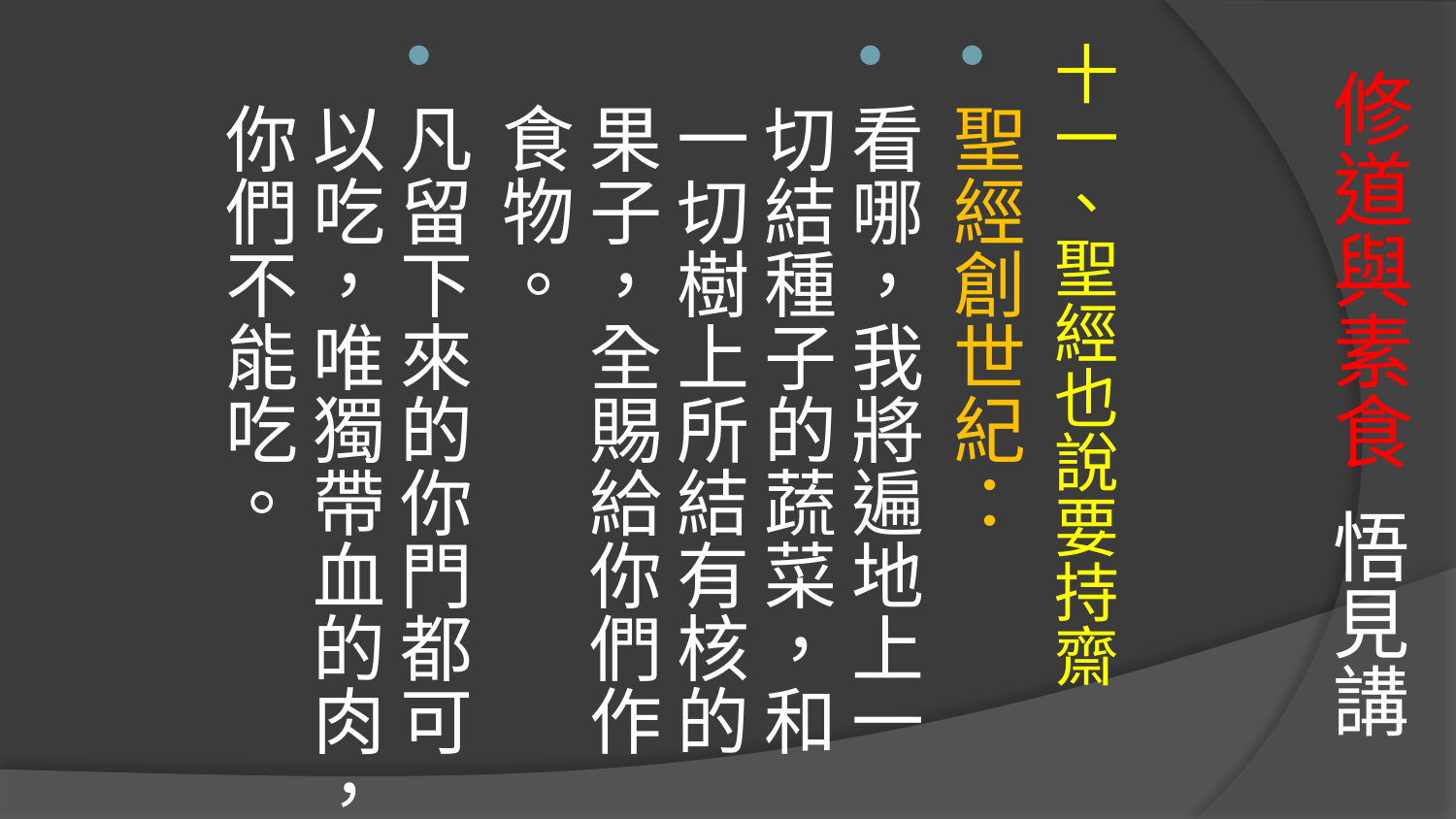

# 修道與素食  悟見講
十一、聖經也說要持齋
聖經創世紀：
看哪，我將遍地上一切結種子的蔬菜，和一切樹上所結有核的果子，全賜給你們作食物。
凡留下來的你門都可以吃，唯獨帶血的肉，你們不能吃。